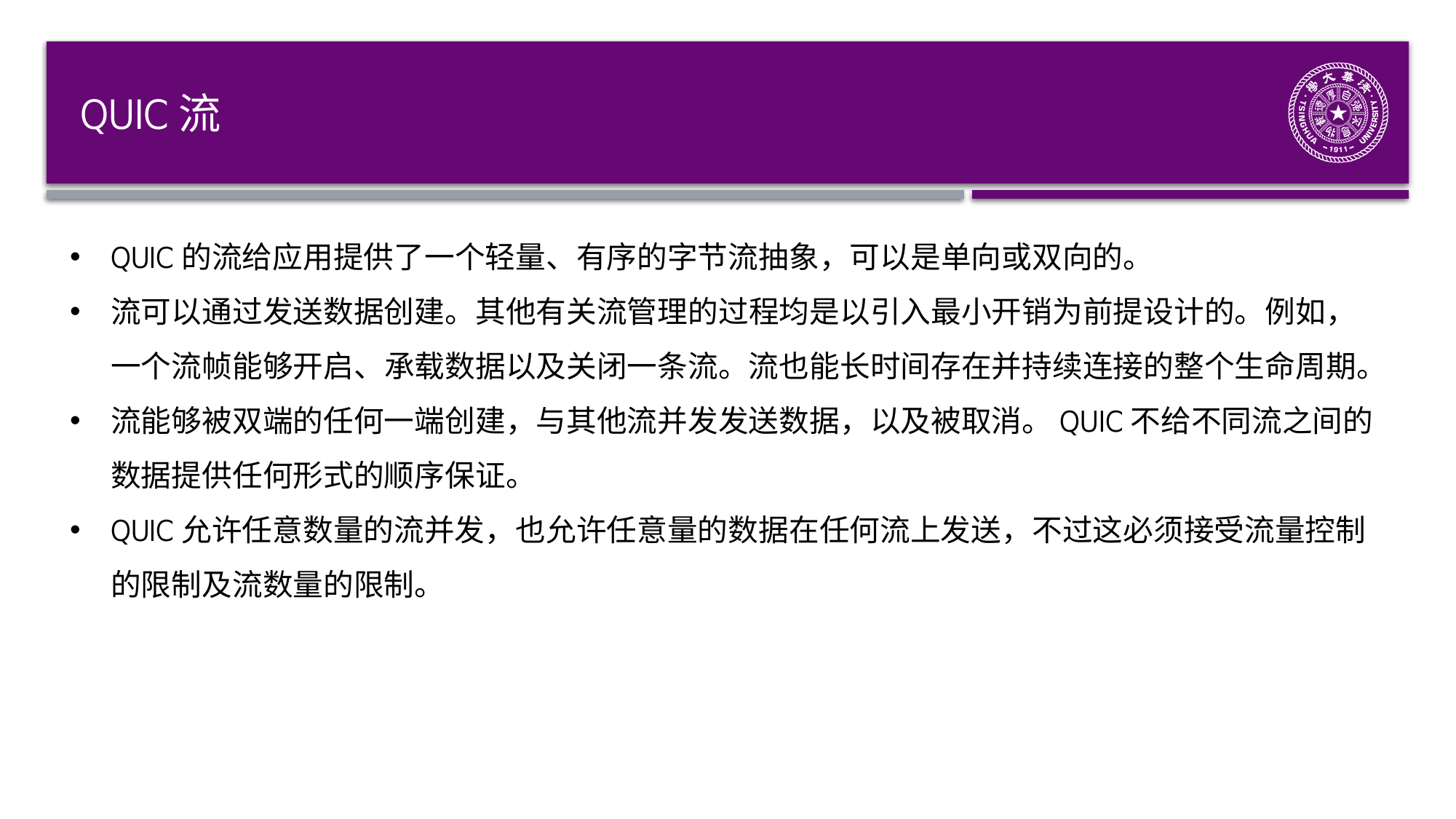

# QUIC流
QUIC的流给应用提供了一个轻量、有序的字节流抽象，可以是单向或双向的。
流可以通过发送数据创建。其他有关流管理的过程均是以引入最小开销为前提设计的。例如，一个流帧能够开启、承载数据以及关闭一条流。流也能长时间存在并持续连接的整个生命周期。
流能够被双端的任何一端创建，与其他流并发发送数据，以及被取消。QUIC不给不同流之间的数据提供任何形式的顺序保证。
QUIC允许任意数量的流并发，也允许任意量的数据在任何流上发送，不过这必须接受流量控制的限制及流数量的限制。